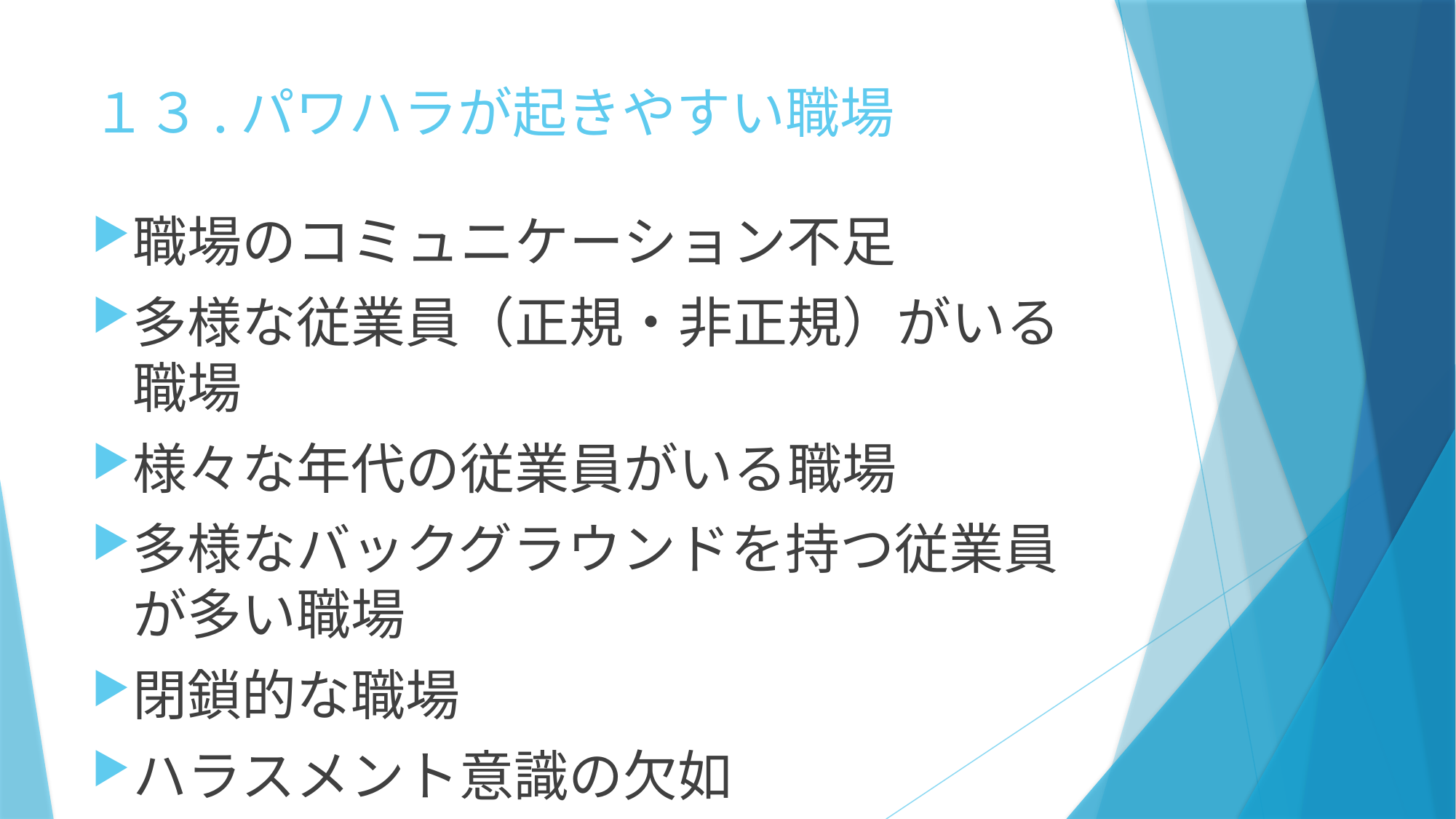

# １３.パワハラが起きやすい職場
職場のコミュニケーション不足
多様な従業員（正規・非正規）がいる職場
様々な年代の従業員がいる職場
多様なバックグラウンドを持つ従業員が多い職場
閉鎖的な職場
ハラスメント意識の欠如